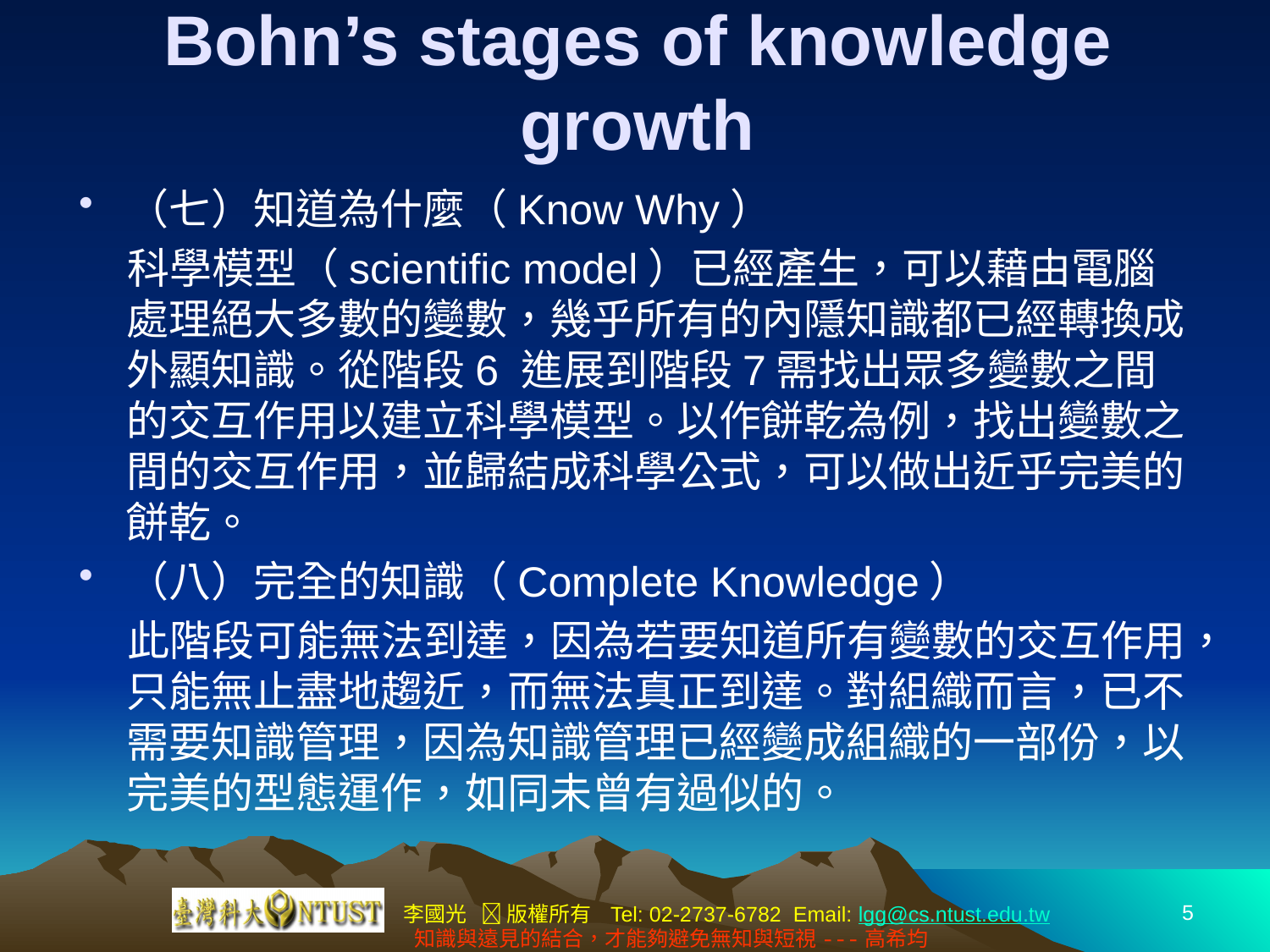

# Bohn’s stages of knowledge growth
（七）知道為什麼（Know Why）
    科學模型（scientific model）已經產生，可以藉由電腦處理絕大多數的變數，幾乎所有的內隱知識都已經轉換成外顯知識。從階段6 進展到階段7需找出眾多變數之間的交互作用以建立科學模型。以作餅乾為例，找出變數之間的交互作用，並歸結成科學公式，可以做出近乎完美的餅乾。
（八）完全的知識（Complete Knowledge）
    此階段可能無法到達，因為若要知道所有變數的交互作用，只能無止盡地趨近，而無法真正到達。對組織而言，已不需要知識管理，因為知識管理已經變成組織的一部份，以完美的型態運作，如同未曾有過似的。

5